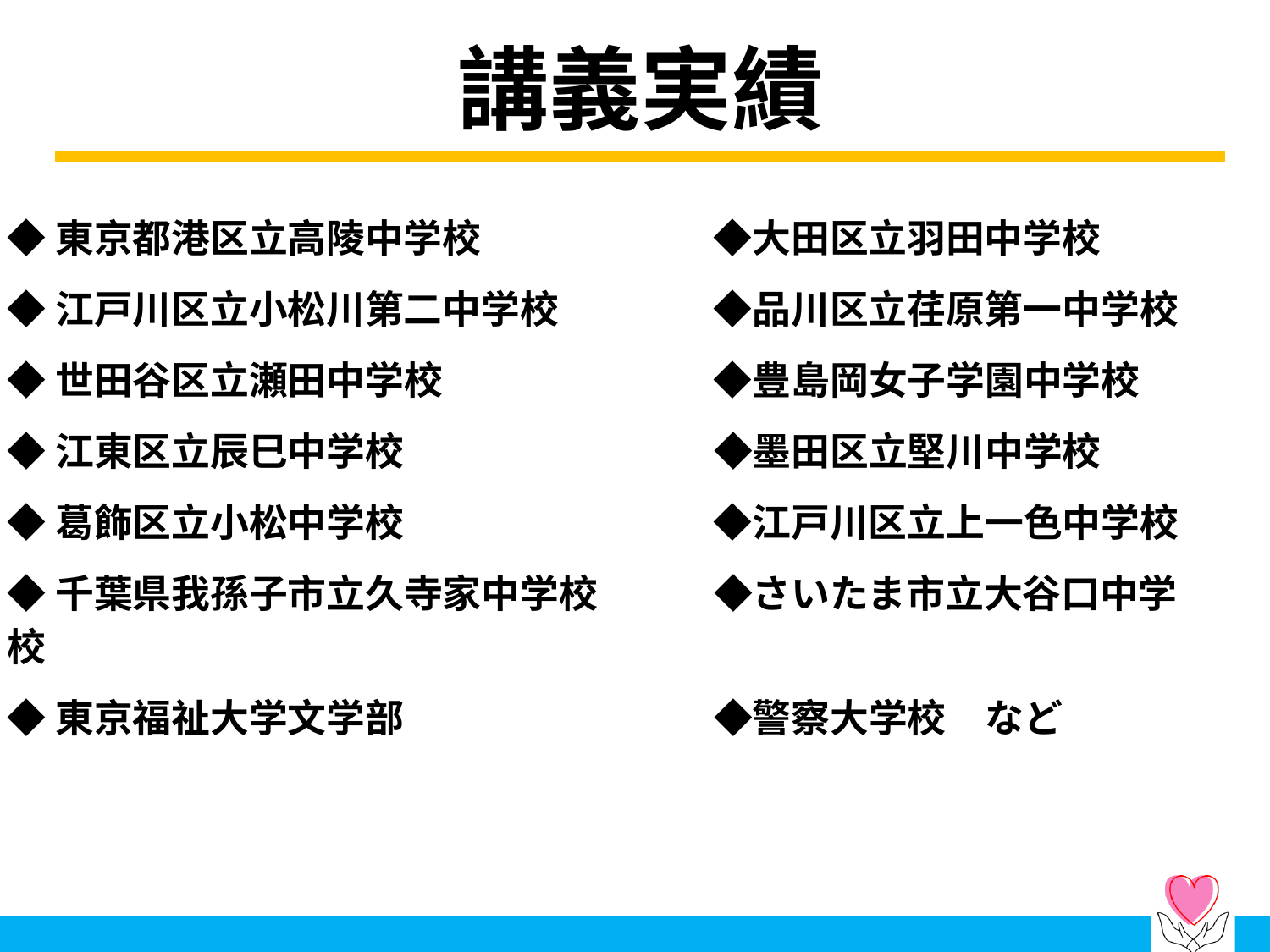

# 講義実績
◆東京都港区立高陵中学校　　　　　　◆大田区立羽田中学校
◆江戸川区立小松川第二中学校　　　　◆品川区立荏原第一中学校
◆世田谷区立瀬田中学校　　　　　　　◆豊島岡女子学園中学校
◆江東区立辰巳中学校　　　　　　　　◆墨田区立堅川中学校
◆葛飾区立小松中学校　　　　　　　　◆江戸川区立上一色中学校
◆千葉県我孫子市立久寺家中学校　　　◆さいたま市立大谷口中学校
◆東京福祉大学文学部　　　　　　　　◆警察大学校　など